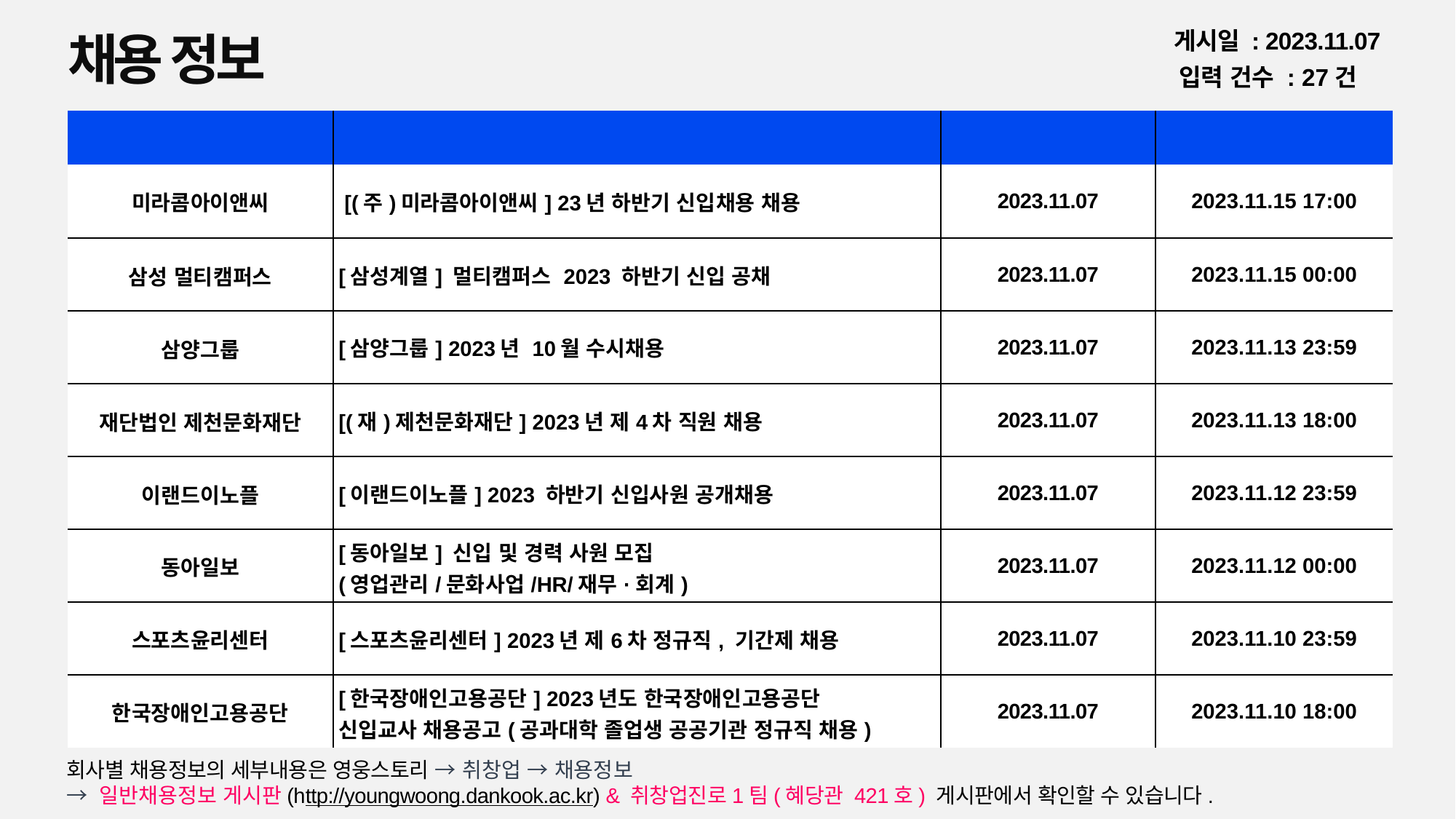

채용 정보
게시일 : 2023.11.07
입력 건수 : 27건
| 회사명 | 공고명 | 등록일 | 마감일 |
| --- | --- | --- | --- |
| 미라콤아이앤씨 | [(주)미라콤아이앤씨] 23년 하반기 신입채용 채용 | 2023.11.07 | 2023.11.15 17:00 |
| 삼성 멀티캠퍼스 | [삼성계열] 멀티캠퍼스 2023 하반기 신입 공채 | 2023.11.07 | 2023.11.15 00:00 |
| 삼양그룹 | [삼양그룹] 2023년 10월 수시채용 | 2023.11.07 | 2023.11.13 23:59 |
| 재단법인 제천문화재단 | [(재)제천문화재단] 2023년 제4차 직원 채용 | 2023.11.07 | 2023.11.13 18:00 |
| 이랜드이노플 | [이랜드이노플] 2023 하반기 신입사원 공개채용 | 2023.11.07 | 2023.11.12 23:59 |
| 동아일보 | [동아일보] 신입 및 경력 사원 모집 (영업관리/문화사업/HR/재무·회계) | 2023.11.07 | 2023.11.12 00:00 |
| 스포츠윤리센터 | [스포츠윤리센터] 2023년 제6차 정규직, 기간제 채용 | 2023.11.07 | 2023.11.10 23:59 |
| 한국장애인고용공단 | [한국장애인고용공단] 2023년도 한국장애인고용공단 신입교사 채용공고(공과대학 졸업생 공공기관 정규직 채용) | 2023.11.07 | 2023.11.10 18:00 |
회사별 채용정보의 세부내용은 영웅스토리 → 취창업 → 채용정보
→ 일반채용정보 게시판(http://youngwoong.dankook.ac.kr) & 취창업진로1팀(혜당관 421호) 게시판에서 확인할 수 있습니다.